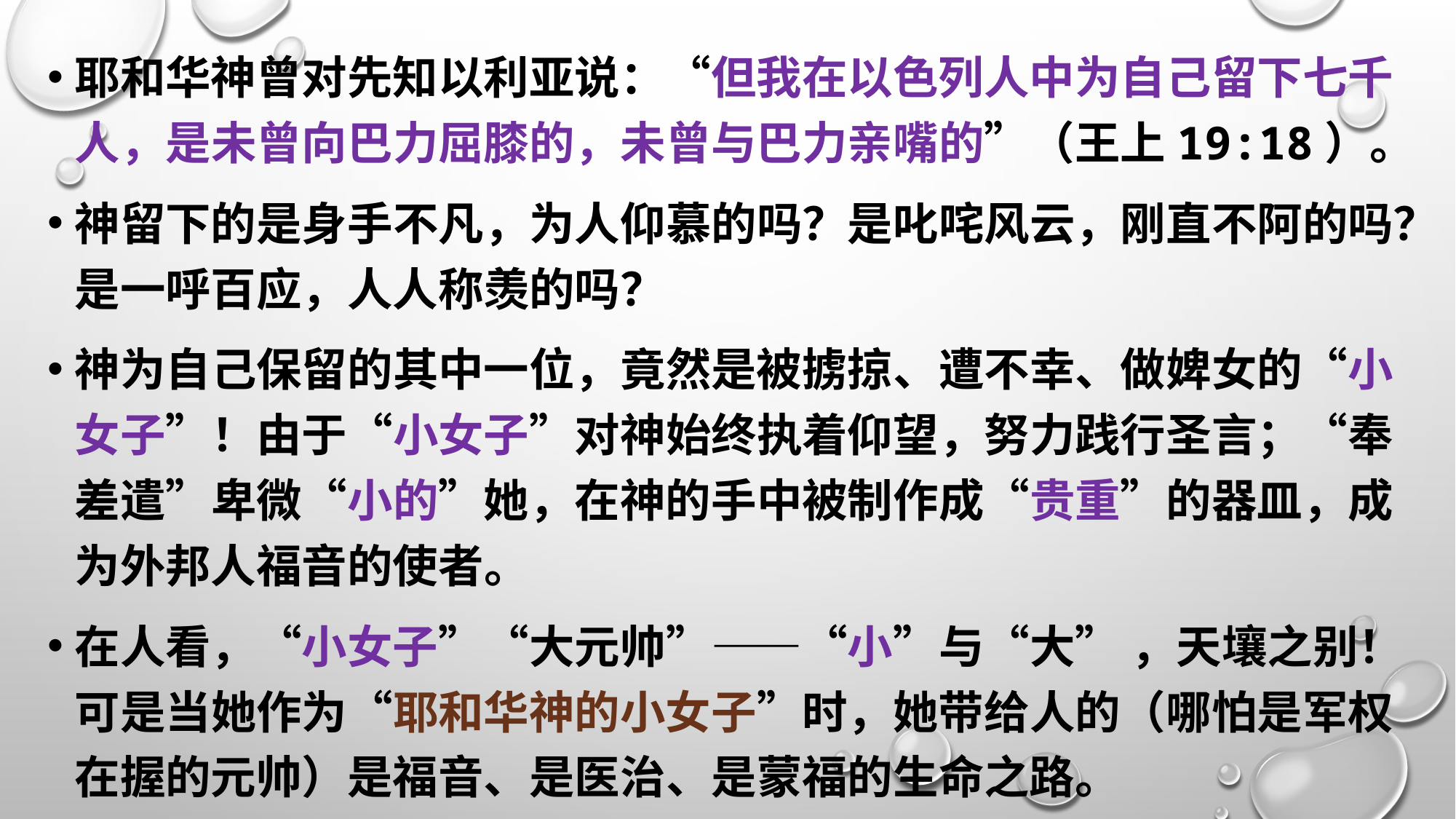

耶和华神曾对先知以利亚说：“但我在以色列人中为自己留下七千人，是未曾向巴力屈膝的，未曾与巴力亲嘴的”（王上19:18）。
神留下的是身手不凡，为人仰慕的吗？是叱咤风云，刚直不阿的吗？是一呼百应，人人称羡的吗？
神为自己保留的其中一位，竟然是被掳掠、遭不幸、做婢女的“小女子”！由于“小女子”对神始终执着仰望，努力践行圣言；“奉差遣”卑微“小的”她，在神的手中被制作成“贵重”的器皿，成为外邦人福音的使者。
在人看，“小女子”“大元帅”——“小”与“大” ，天壤之别！可是当她作为“耶和华神的小女子”时，她带给人的（哪怕是军权在握的元帅）是福音、是医治、是蒙福的生命之路。